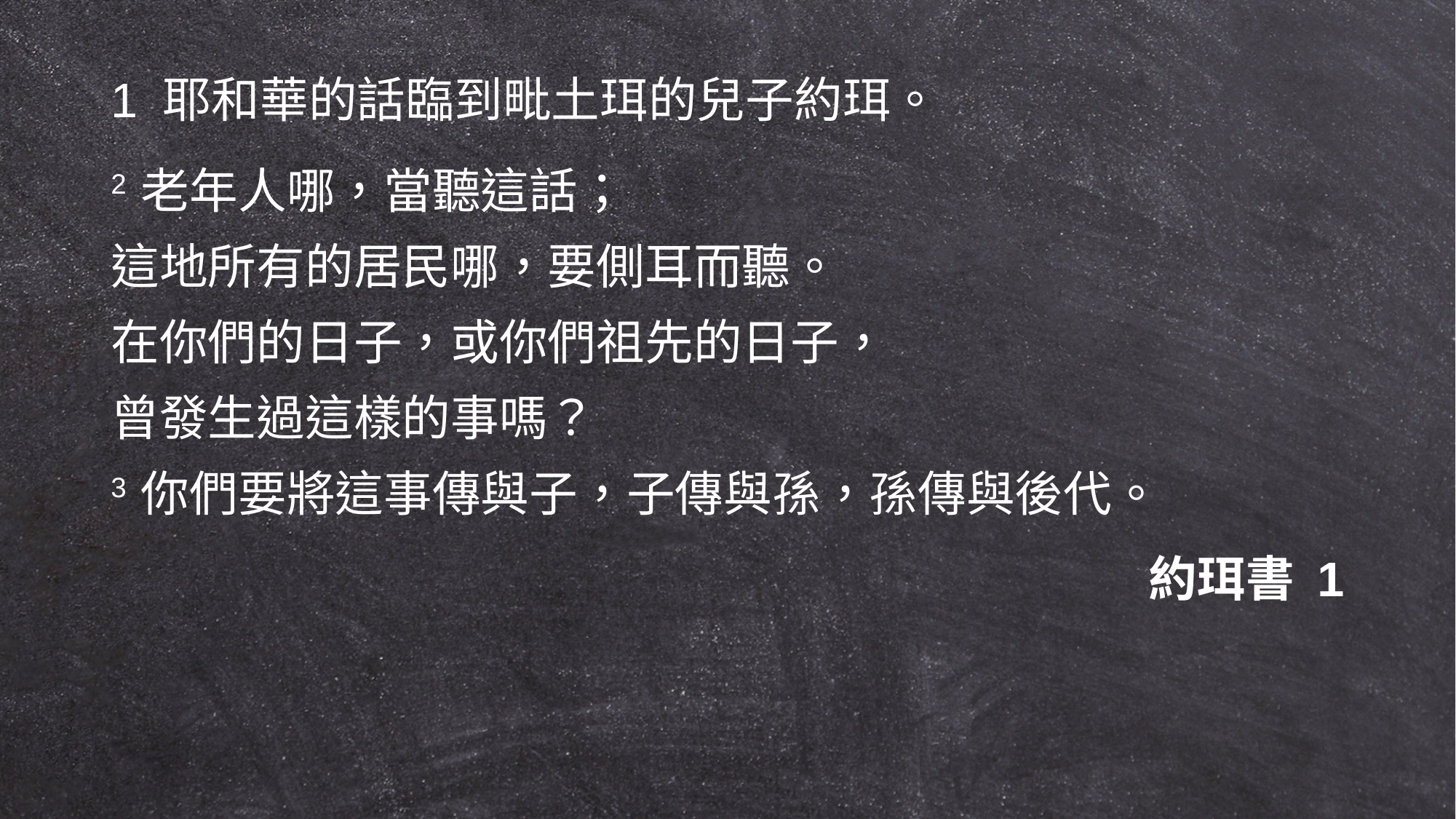

1 耶和華的話臨到毗土珥的兒子約珥。
2 老年人哪，當聽這話；
這地所有的居民哪，要側耳而聽。
在你們的日子，或你們祖先的日子，
曾發生過這樣的事嗎？
3 你們要將這事傳與子，子傳與孫，孫傳與後代。
約珥書 1